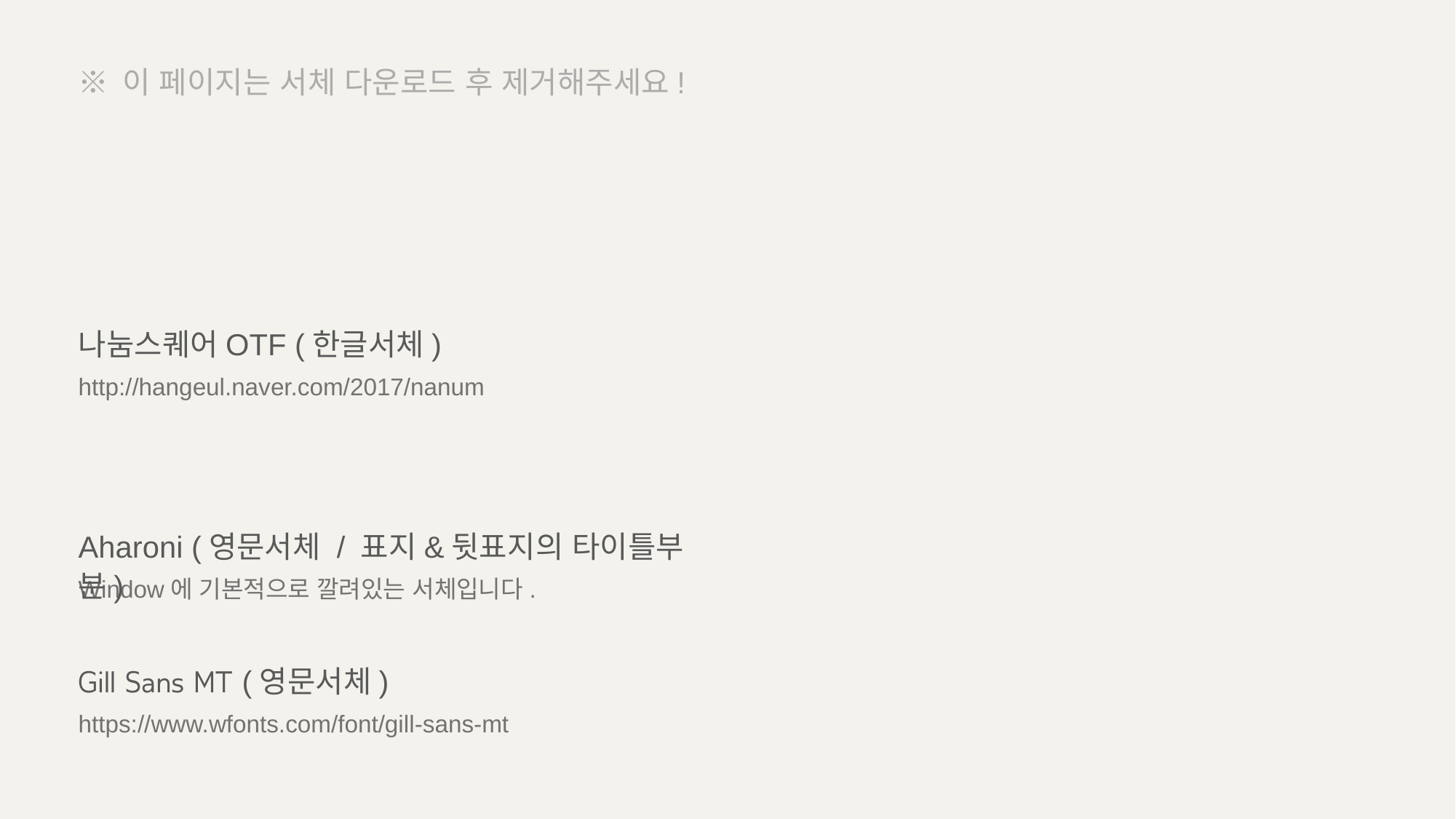

※ 이 페이지는 서체 다운로드 후 제거해주세요!
나눔스퀘어OTF (한글서체)
http://hangeul.naver.com/2017/nanum
Aharoni (영문서체 / 표지&뒷표지의 타이틀부분)
Window에 기본적으로 깔려있는 서체입니다.
Gill Sans MT (영문서체)
https://www.wfonts.com/font/gill-sans-mt